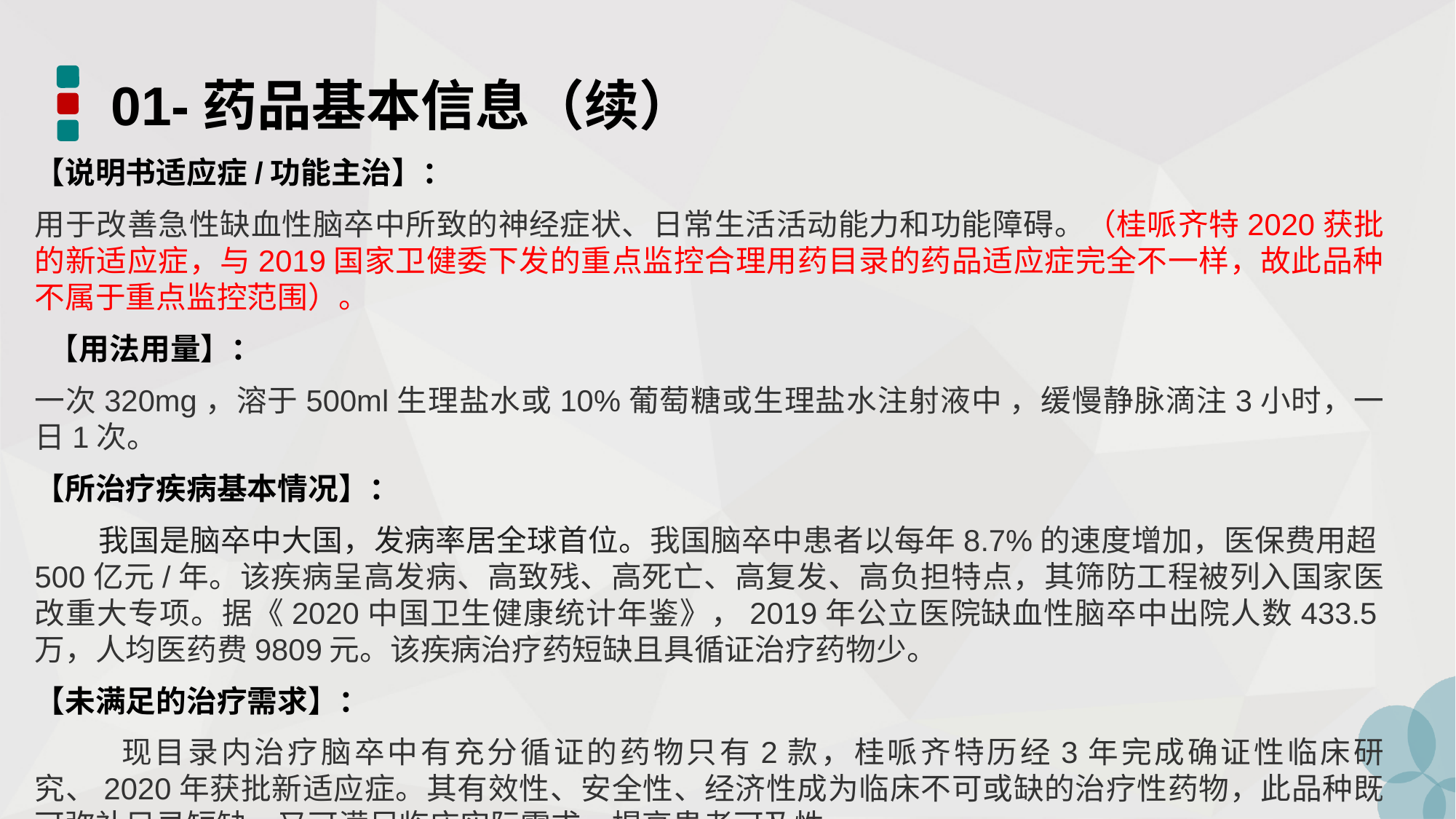

# 01-药品基本信息（续）
【说明书适应症/功能主治】：
用于改善急性缺血性脑卒中所致的神经症状、日常生活活动能力和功能障碍。（桂哌齐特2020获批的新适应症，与2019国家卫健委下发的重点监控合理用药目录的药品适应症完全不一样，故此品种不属于重点监控范围）。
 【用法用量】：
一次320mg，溶于500ml生理盐水或10%葡萄糖或生理盐水注射液中 ，缓慢静脉滴注3小时，一日1次。
【所治疗疾病基本情况】：
        我国是脑卒中大国，发病率居全球首位。我国脑卒中患者以每年8.7%的速度增加，医保费用超500亿元/年。该疾病呈高发病、高致残、高死亡、高复发、高负担特点，其筛防工程被列入国家医改重大专项。据《2020中国卫生健康统计年鉴》，2019年公立医院缺血性脑卒中出院人数433.5万，人均医药费9809元。该疾病治疗药短缺且具循证治疗药物少。
【未满足的治疗需求】：
        现目录内治疗脑卒中有充分循证的药物只有2款，桂哌齐特历经3年完成确证性临床研究、2020年获批新适应症。其有效性、安全性、经济性成为临床不可或缺的治疗性药物，此品种既可弥补目录短缺，又可满足临床实际需求，提高患者可及性。